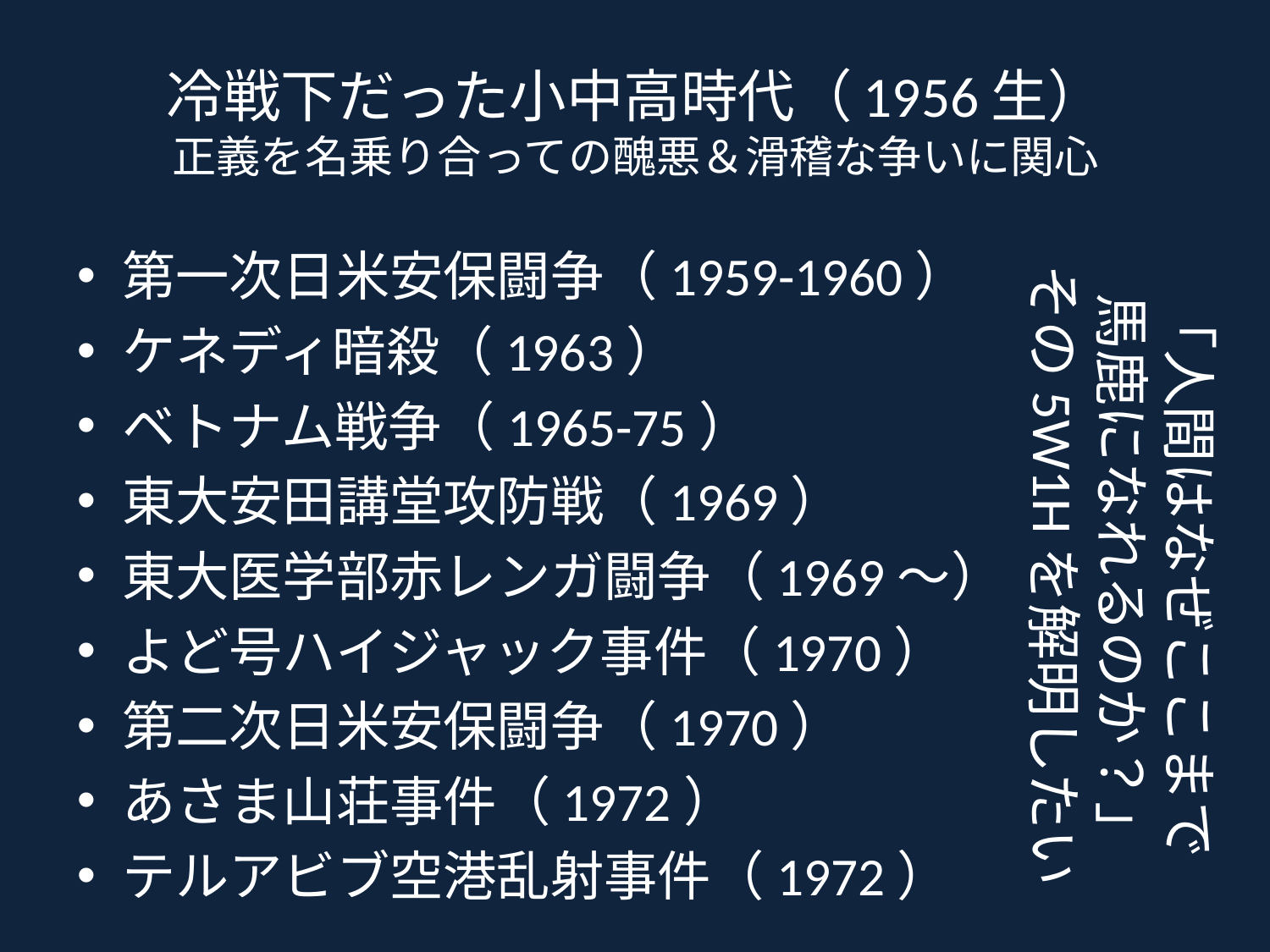

# 冷戦下だった小中高時代（1956生） 正義を名乗り合っての醜悪＆滑稽な争いに関心
「人間はなぜここまで
馬鹿になれるのか？」
その5W1Hを解明したい
第一次日米安保闘争（1959-1960）
ケネディ暗殺（1963）
ベトナム戦争（1965-75）
東大安田講堂攻防戦（1969）
東大医学部赤レンガ闘争（1969～）
よど号ハイジャック事件（1970）
第二次日米安保闘争（1970）
あさま山荘事件（1972）
テルアビブ空港乱射事件（1972）